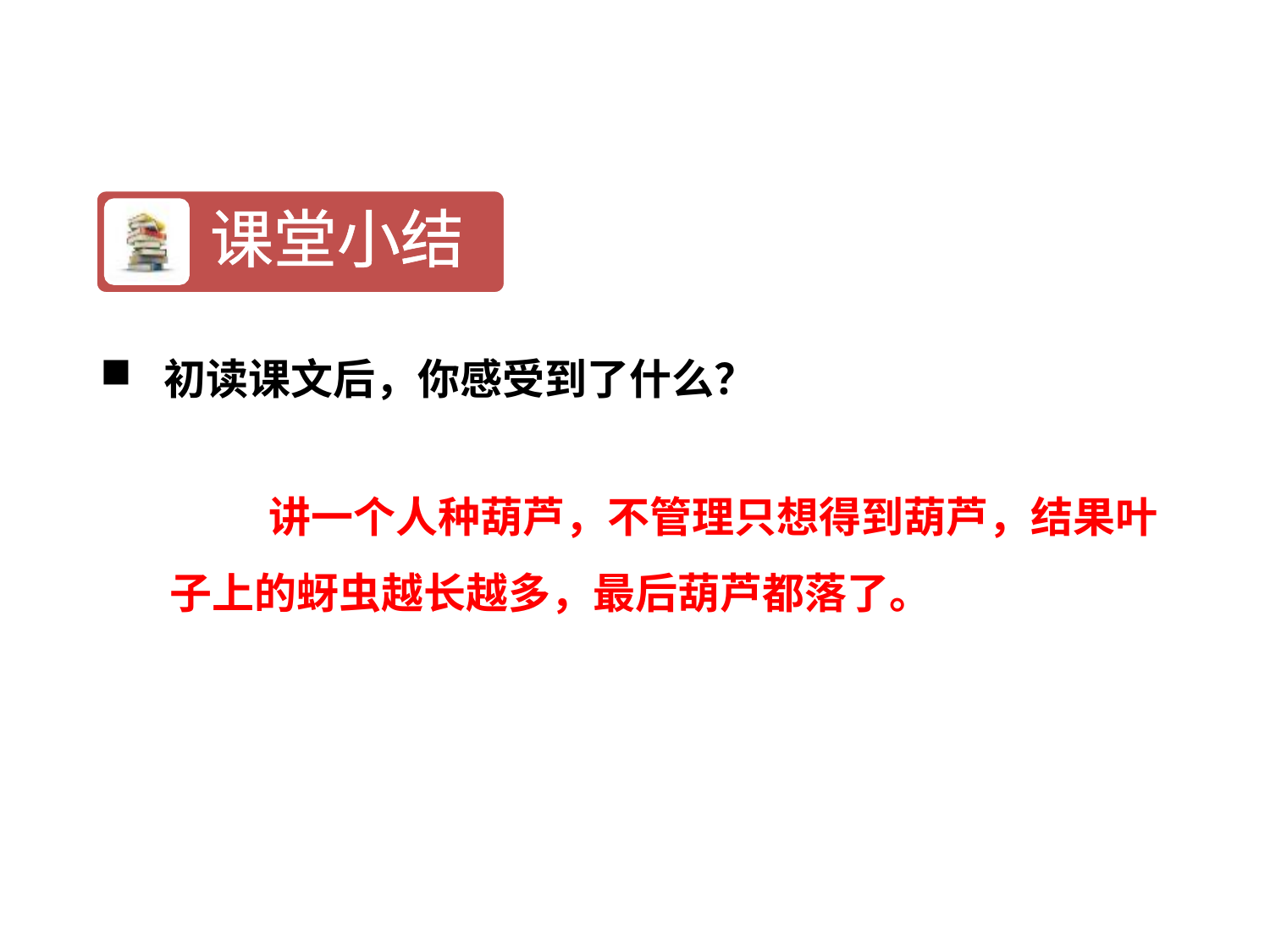

课堂小结
初读课文后，你感受到了什么？
讲一个人种葫芦，不管理只想得到葫芦，结果叶子上的蚜虫越长越多，最后葫芦都落了。